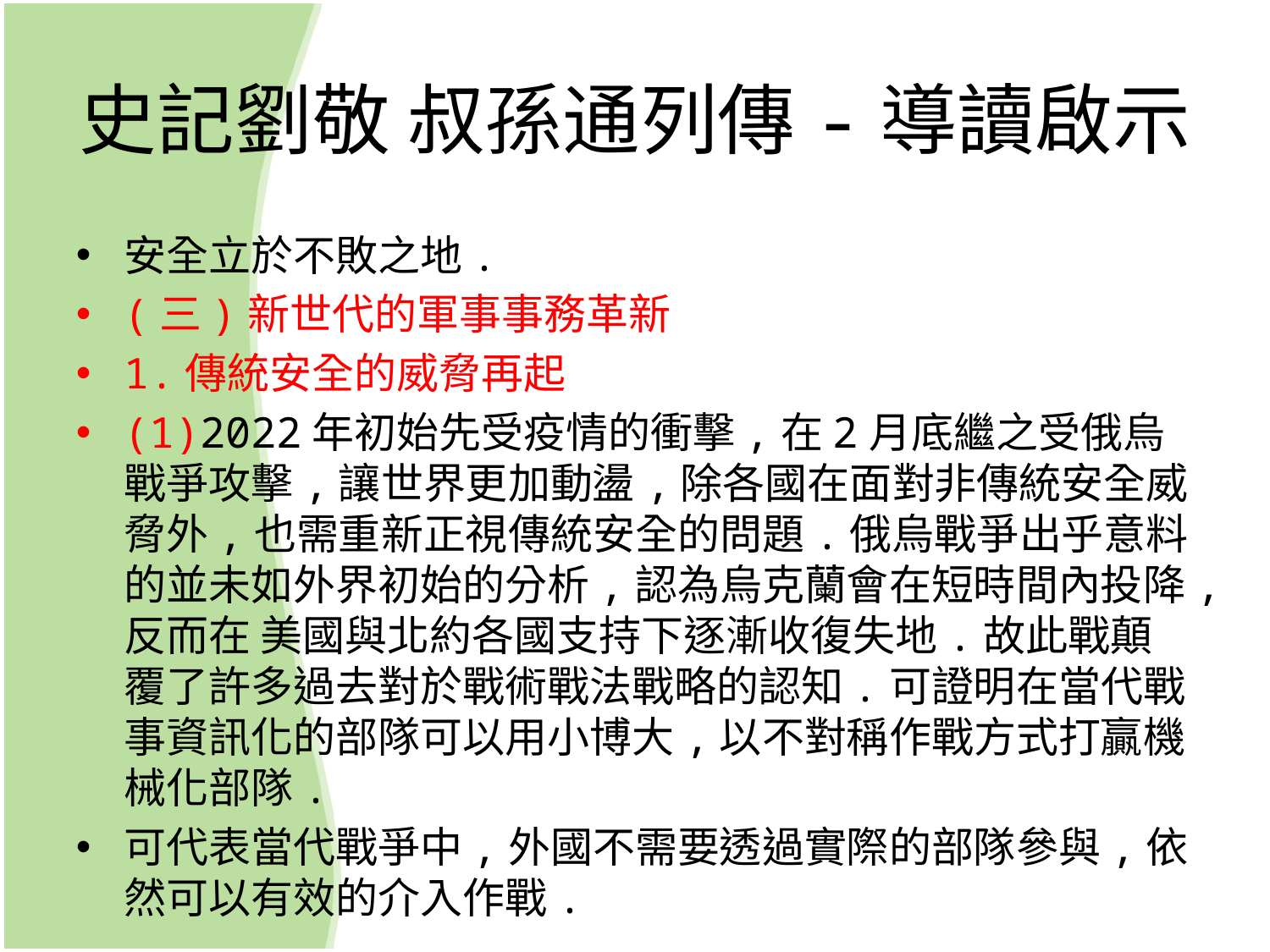

# 史記劉敬 叔孫通列傳-導讀啟示
安全立於不敗之地.
(三)新世代的軍事事務革新
1.傳統安全的威脅再起
(1)2022年初始先受疫情的衝擊,在2月底繼之受俄烏戰爭攻擊,讓世界更加動盪,除各國在面對非傳統安全威脅外,也需重新正視傳統安全的問題.俄烏戰爭出乎意料的並未如外界初始的分析,認為烏克蘭會在短時間內投降,反而在 美國與北約各國支持下逐漸收復失地.故此戰顛覆了許多過去對於戰術戰法戰略的認知.可證明在當代戰事資訊化的部隊可以用小博大,以不對稱作戰方式打贏機械化部隊.
可代表當代戰爭中,外國不需要透過實際的部隊參與,依然可以有效的介入作戰.